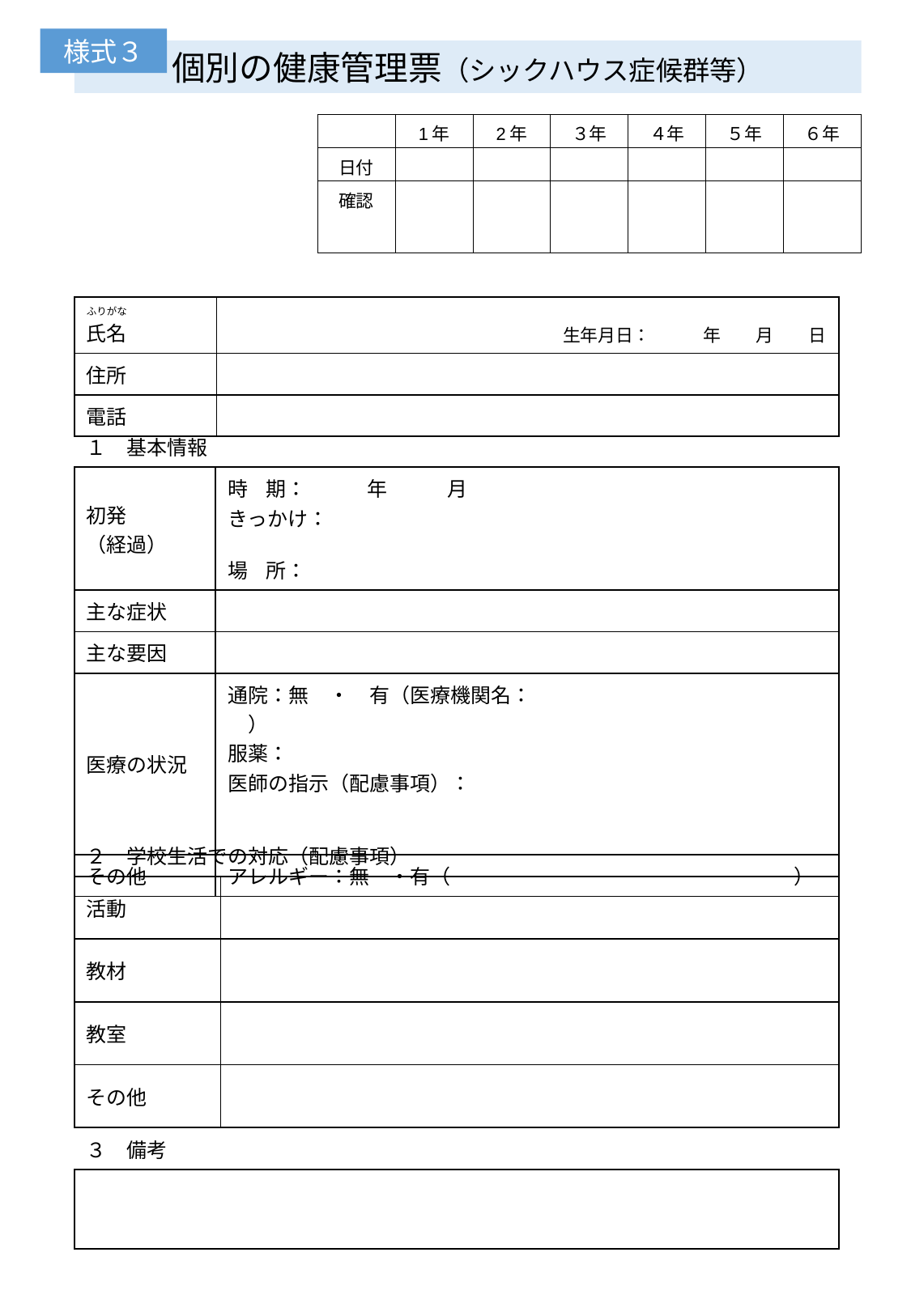

様式３
個別の健康管理票（シックハウス症候群等）
|  | 1年 | 2年 | ３年 | ４年 | ５年 | ６年 |
| --- | --- | --- | --- | --- | --- | --- |
| 日付 |  |  |  |  |  |  |
| 確認 |  |  |  |  |  |  |
| ふりがな 氏名 | 生年月日：　　　年　　月　　日 |
| --- | --- |
| 住所 |  |
| 電話 |  |
| １　基本情報 |  |
| --- | --- |
| 初発 （経過） | 時 期：　　　年　　　月 きっかけ： 場 所： |
| 主な症状 |  |
| 主な要因 |  |
| 医療の状況 | 通院：無　・　有（医療機関名：　　　　　　　　　　　　　　） 服薬： 医師の指示（配慮事項）： |
| その他 | アレルギー：無　・有（　　　　　　　　　　　　　　　　　） |
| ２　学校生活での対応（配慮事項） |  |
| --- | --- |
| 活動 |  |
| 教材 |  |
| 教室 |  |
| その他 |  |
| ３　備考 |  |
| --- | --- |
|  |  |